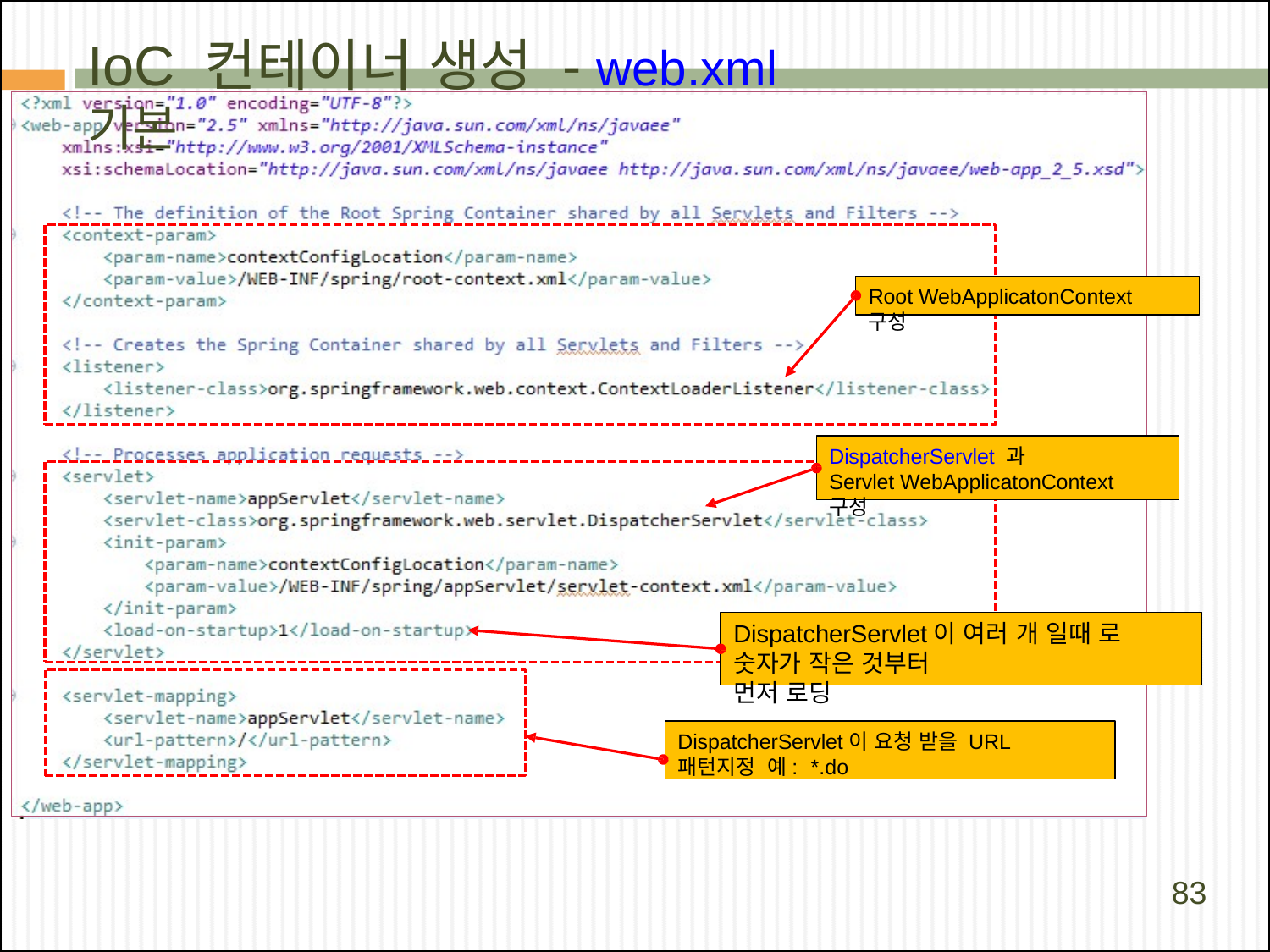

# IoC 컨테이너 생성 - web.xml 기본

Root WebApplicatonContext 구성

DispatcherServlet 과
Servlet WebApplicatonContext 구성

DispatcherServlet이 여러 개 일때 로 숫자가 작은 것부터
먼저 로딩

DispatcherServlet이 요청 받을 URL 패턴지정  예: *.do

83